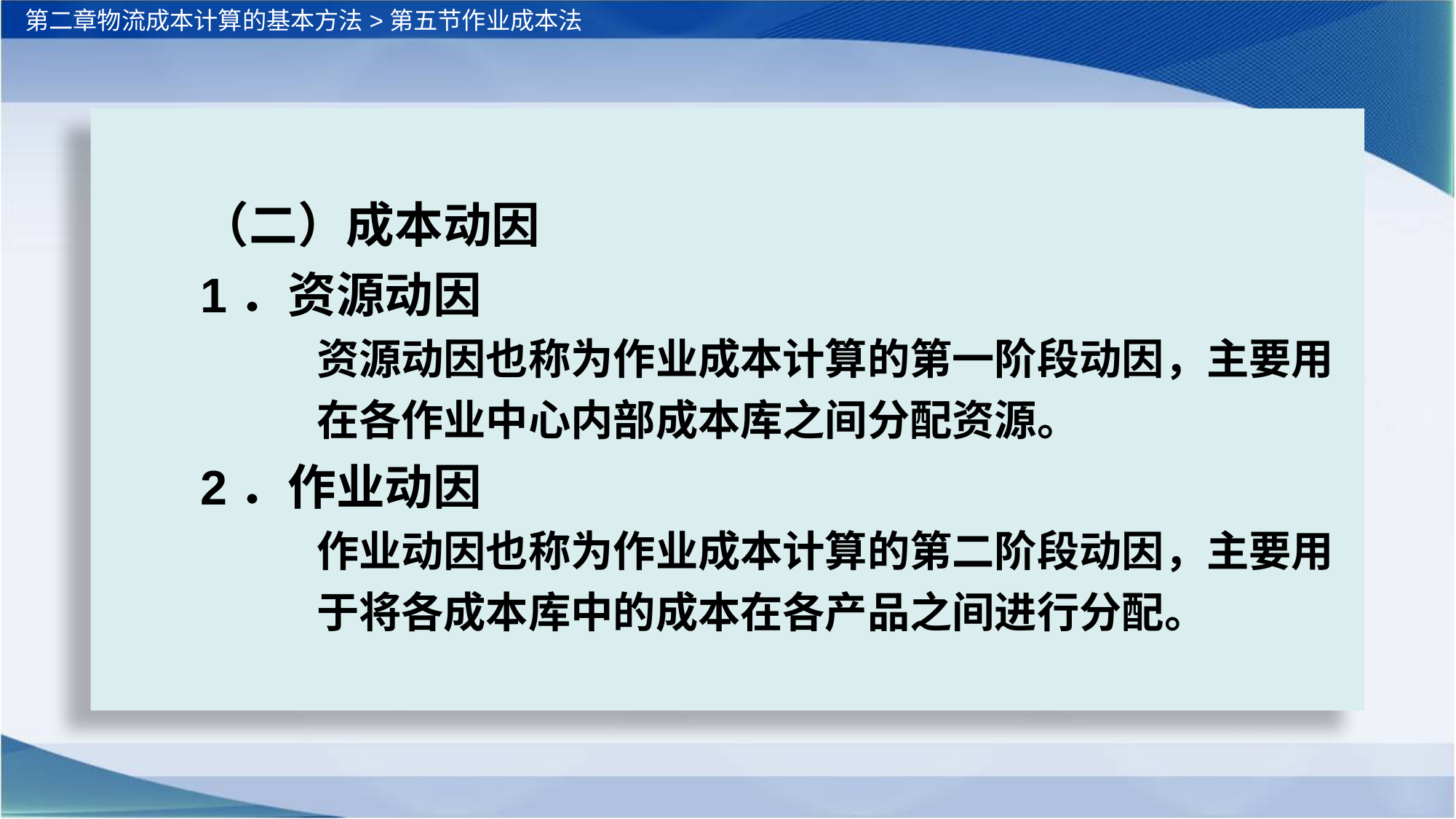

第二章物流成本计算的基本方法>第五节作业成本法
（二）成本动因
1．资源动因
资源动因也称为作业成本计算的第一阶段动因，主要用在各作业中心内部成本库之间分配资源。
2．作业动因
作业动因也称为作业成本计算的第二阶段动因，主要用于将各成本库中的成本在各产品之间进行分配。